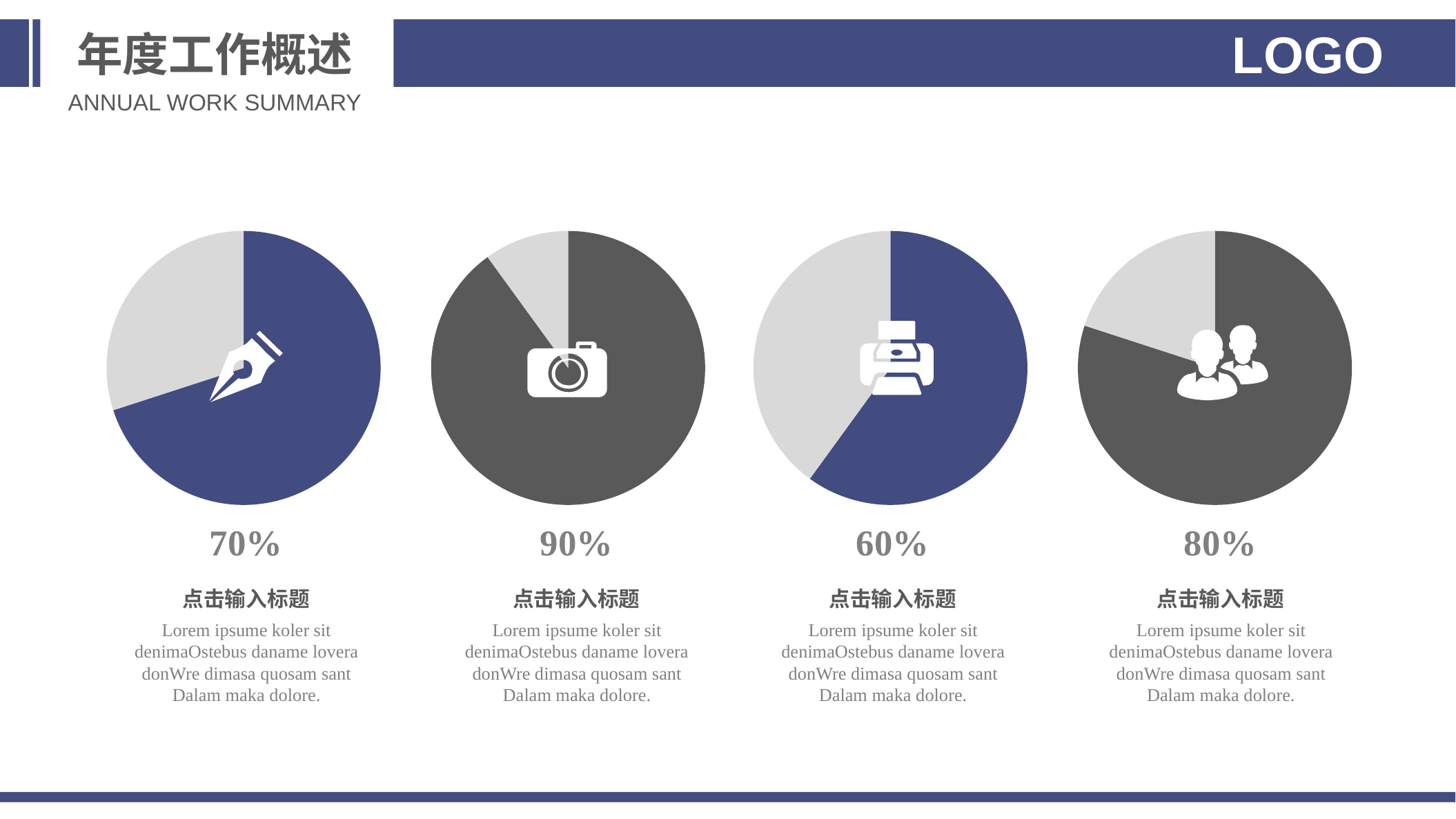

年度工作概述
LOGO
ANNUAL WORK SUMMARY

### Chart

| Category | Sales |
|---|---|
| 1st Qtr | 7.0 |
| 2nd Qtr | 3.0 |

### Chart

| Category | Sales |
|---|---|
| 1st Qtr | 9.0 |
| 2nd Qtr | 1.0 |

### Chart

| Category | Sales |
|---|---|
| 1st Qtr | 6.0 |
| 2nd Qtr | 4.0 |

### Chart

| Category | Sales |
|---|---|
| 1st Qtr | 8.0 |
| 2nd Qtr | 2.0 |

70%
90%
60%
80%
点击输入标题
Lorem ipsume koler sit denimaOstebus daname lovera donWre dimasa quosam sant
Dalam maka dolore.
点击输入标题
Lorem ipsume koler sit denimaOstebus daname lovera donWre dimasa quosam sant
Dalam maka dolore.
点击输入标题
Lorem ipsume koler sit denimaOstebus daname lovera donWre dimasa quosam sant
Dalam maka dolore.
点击输入标题
Lorem ipsume koler sit denimaOstebus daname lovera donWre dimasa quosam sant
Dalam maka dolore.